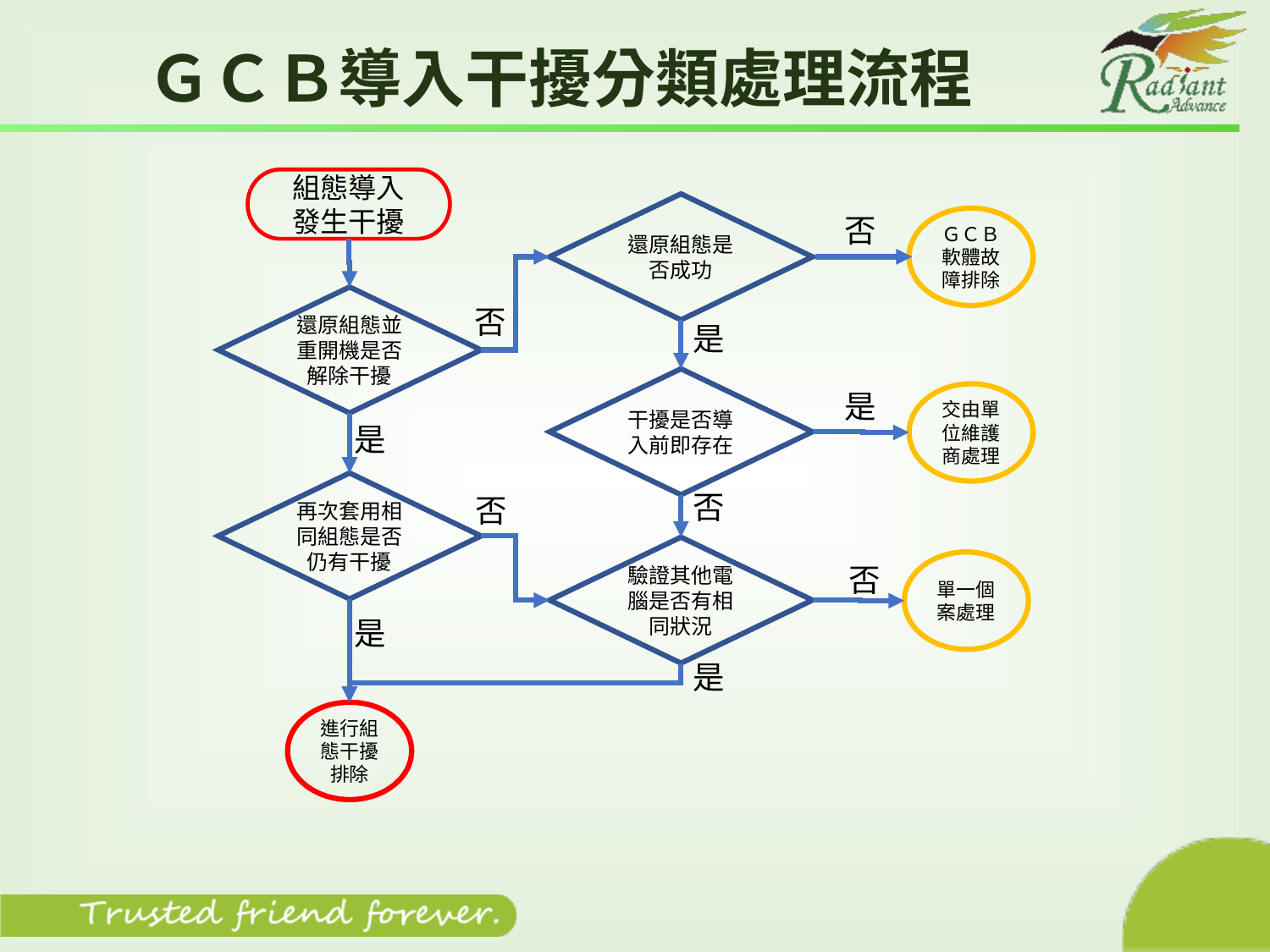

# ＧＣＢ導入干擾分類處理流程
組態導入
發生干擾
還原組態是否成功
否
ＧＣＢ軟體故障排除
還原組態並重開機是否解除干擾
否
是
干擾是否導入前即存在
是
交由單位維護商處理
是
再次套用相同組態是否仍有干擾
否
否
驗證其他電腦是否有相同狀況
單一個案處理
否
是
是
進行組態干擾排除